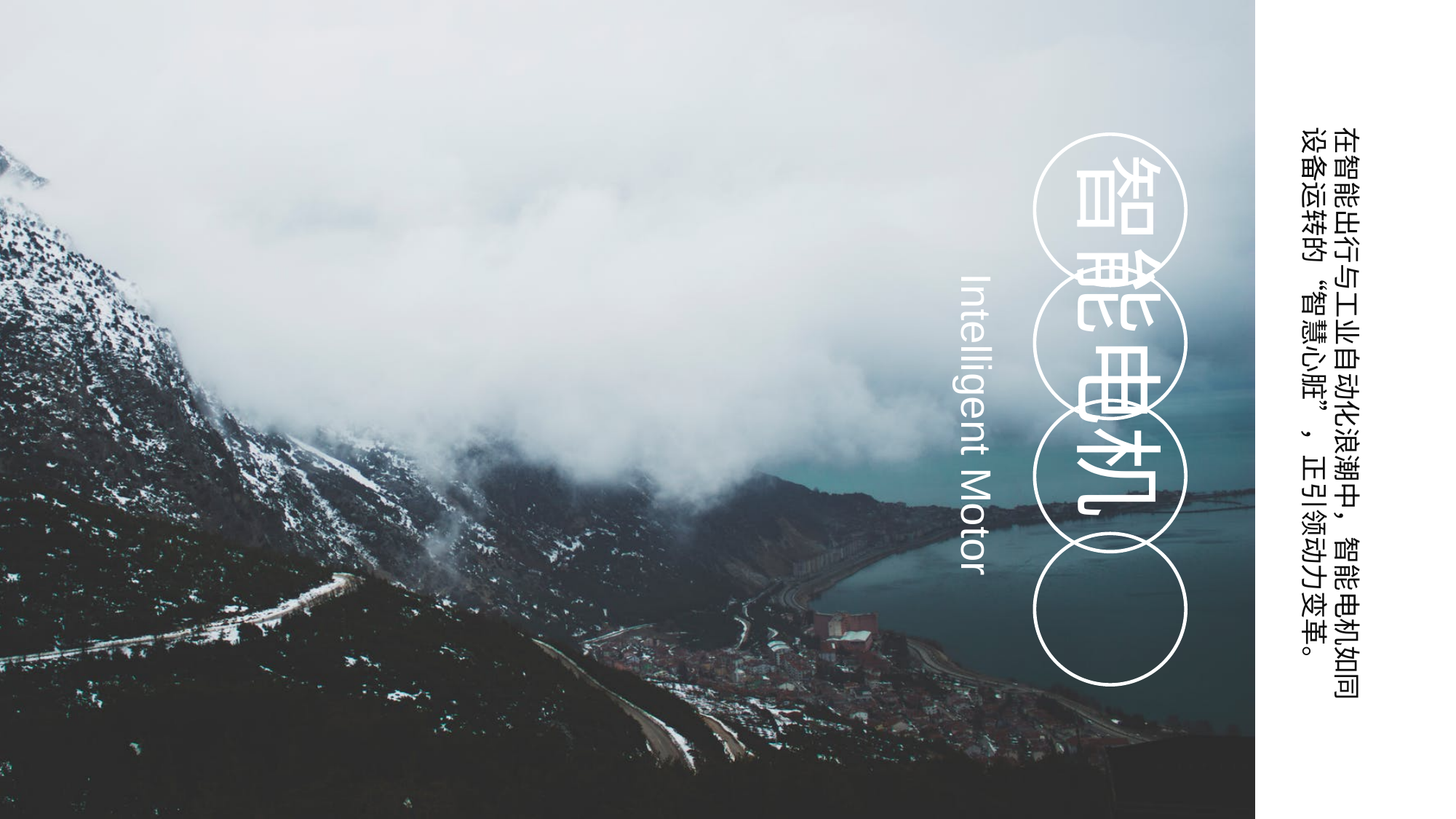

在智能出行与工业自动化浪潮中，智能电机如同设备运转的“智慧心脏”，正引领动力变革。

智能电机
Intelligent Motor